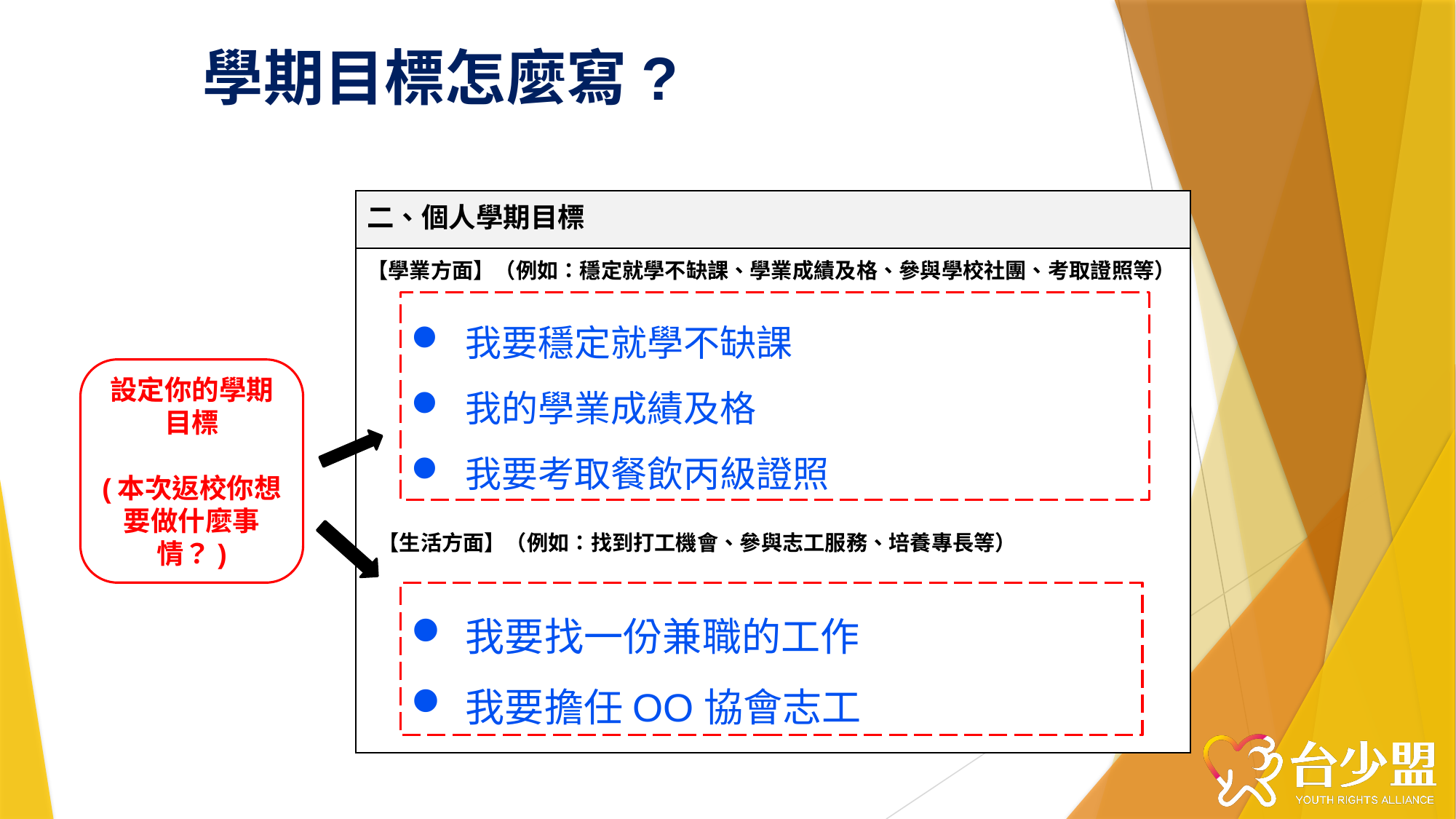

# 學期目標怎麼寫?
| 二、個人學期目標 |
| --- |
| 【學業方面】（例如：穩定就學不缺課、學業成績及格、參與學校社團、考取證照等）       【生活方面】（例如：找到打工機會、參與志工服務、培養專長等） |
我要穩定就學不缺課
我的學業成績及格
我要考取餐飲丙級證照
設定你的學期目標

(本次返校你想要做什麼事情？)

我要找一份兼職的工作
我要擔任OO協會志工